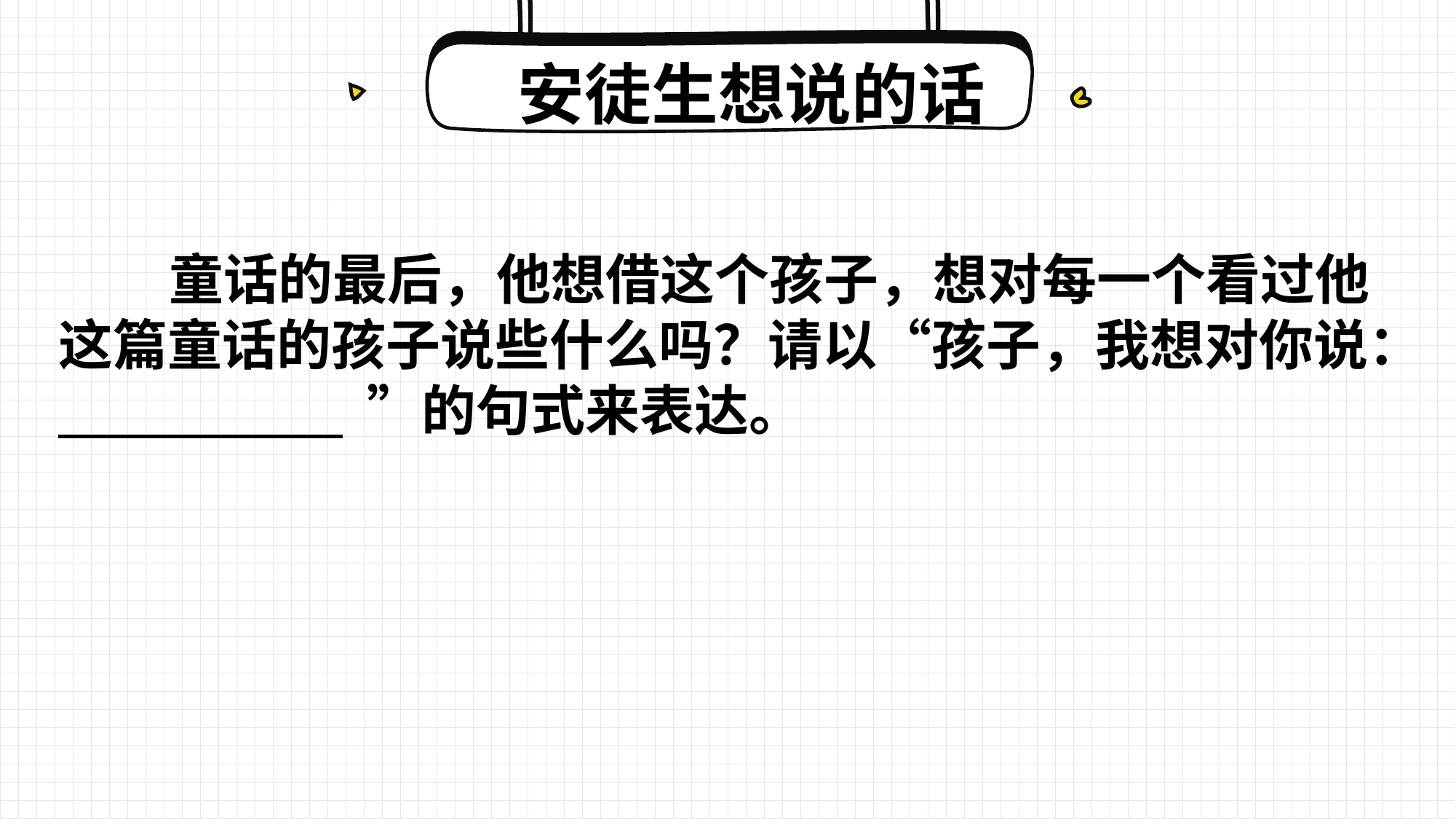

安徒生想说的话

     童话的最后，他想借这个孩子，想对每一个看过他这篇童话的孩子说些什么吗？请以“孩子，我想对你说：                         ”的句式来表达。